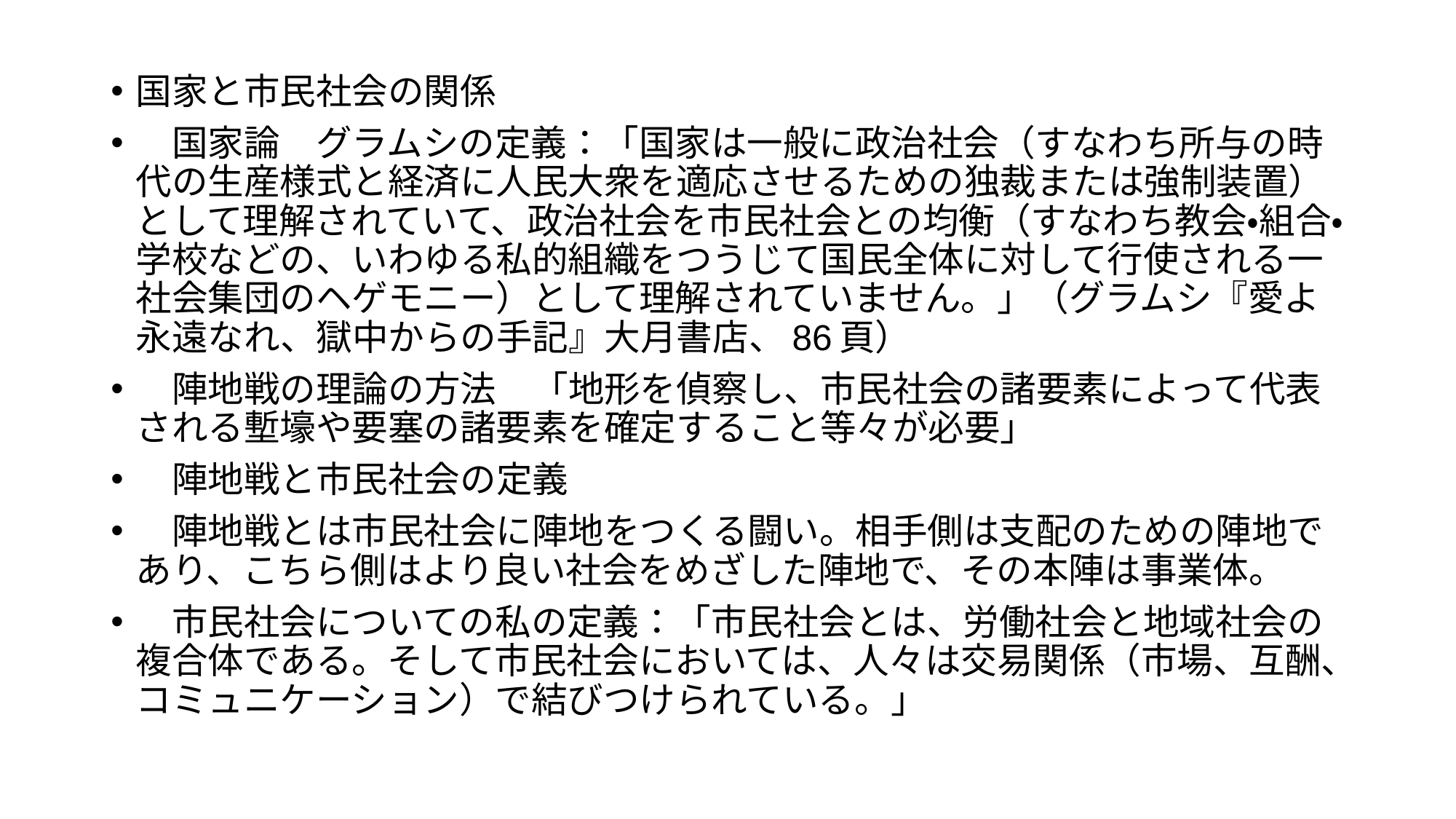

#
国家と市民社会の関係
　国家論　グラムシの定義：「国家は一般に政治社会（すなわち所与の時代の生産様式と経済に人民大衆を適応させるための独裁または強制装置）として理解されていて、政治社会を市民社会との均衡（すなわち教会・組合・学校などの、いわゆる私的組織をつうじて国民全体に対して行使される一社会集団のヘゲモニー）として理解されていません。」（グラムシ『愛よ永遠なれ、獄中からの手記』大月書店、86頁）
　陣地戦の理論の方法　「地形を偵察し、市民社会の諸要素によって代表される塹壕や要塞の諸要素を確定すること等々が必要」
　陣地戦と市民社会の定義
　陣地戦とは市民社会に陣地をつくる闘い。相手側は支配のための陣地であり、こちら側はより良い社会をめざした陣地で、その本陣は事業体。
　市民社会についての私の定義：「市民社会とは、労働社会と地域社会の複合体である。そして市民社会においては、人々は交易関係（市場、互酬、コミュニケーション）で結びつけられている。」